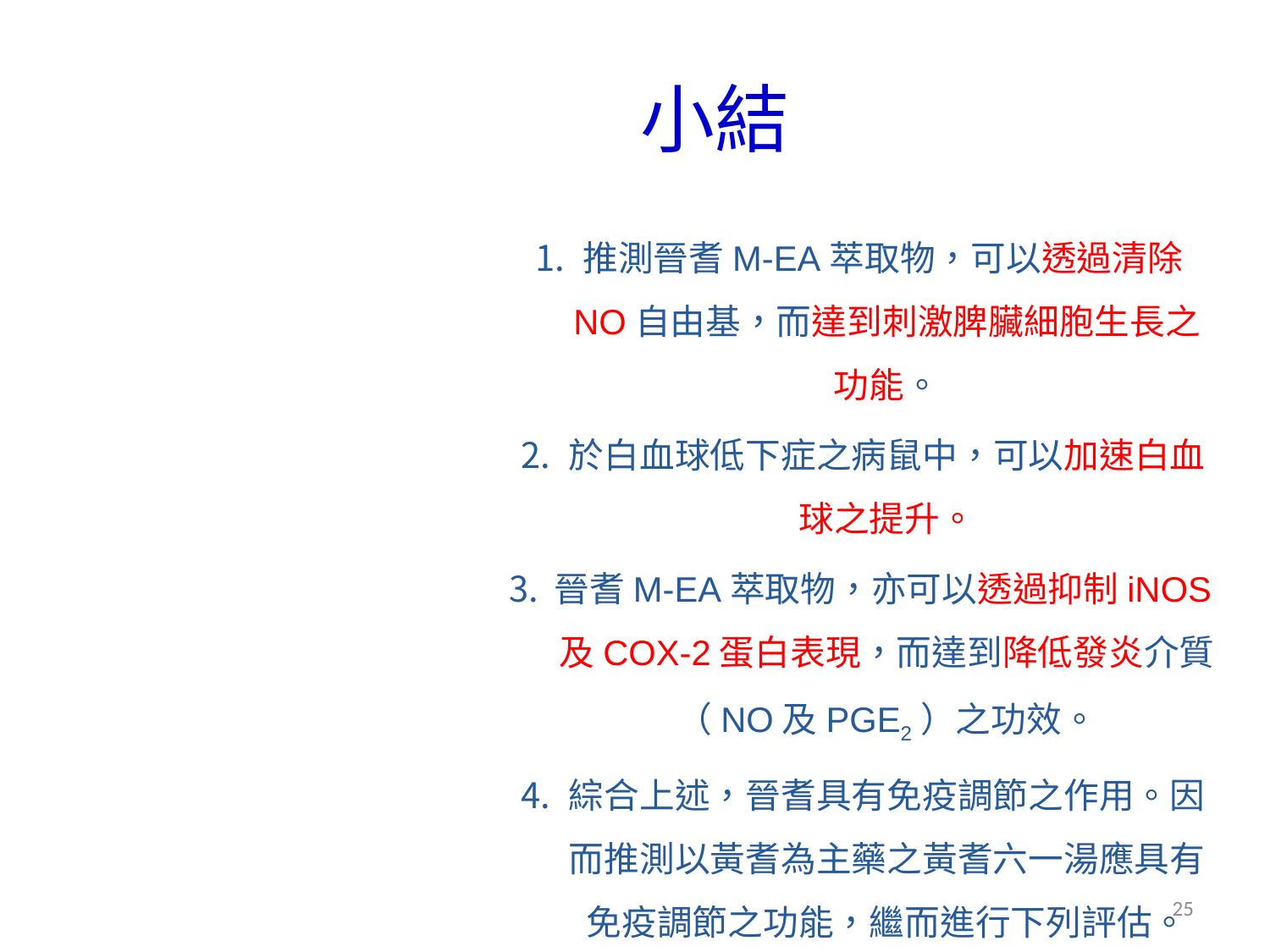

# 小結
推測晉耆M-EA萃取物，可以透過清除NO自由基，而達到刺激脾臟細胞生長之功能。
於白血球低下症之病鼠中，可以加速白血球之提升。
晉耆M-EA萃取物，亦可以透過抑制iNOS及COX-2蛋白表現，而達到降低發炎介質（NO及PGE2）之功效。
綜合上述，晉耆具有免疫調節之作用。因而推測以黃耆為主藥之黃耆六一湯應具有免疫調節之功能，繼而進行下列評估。
25